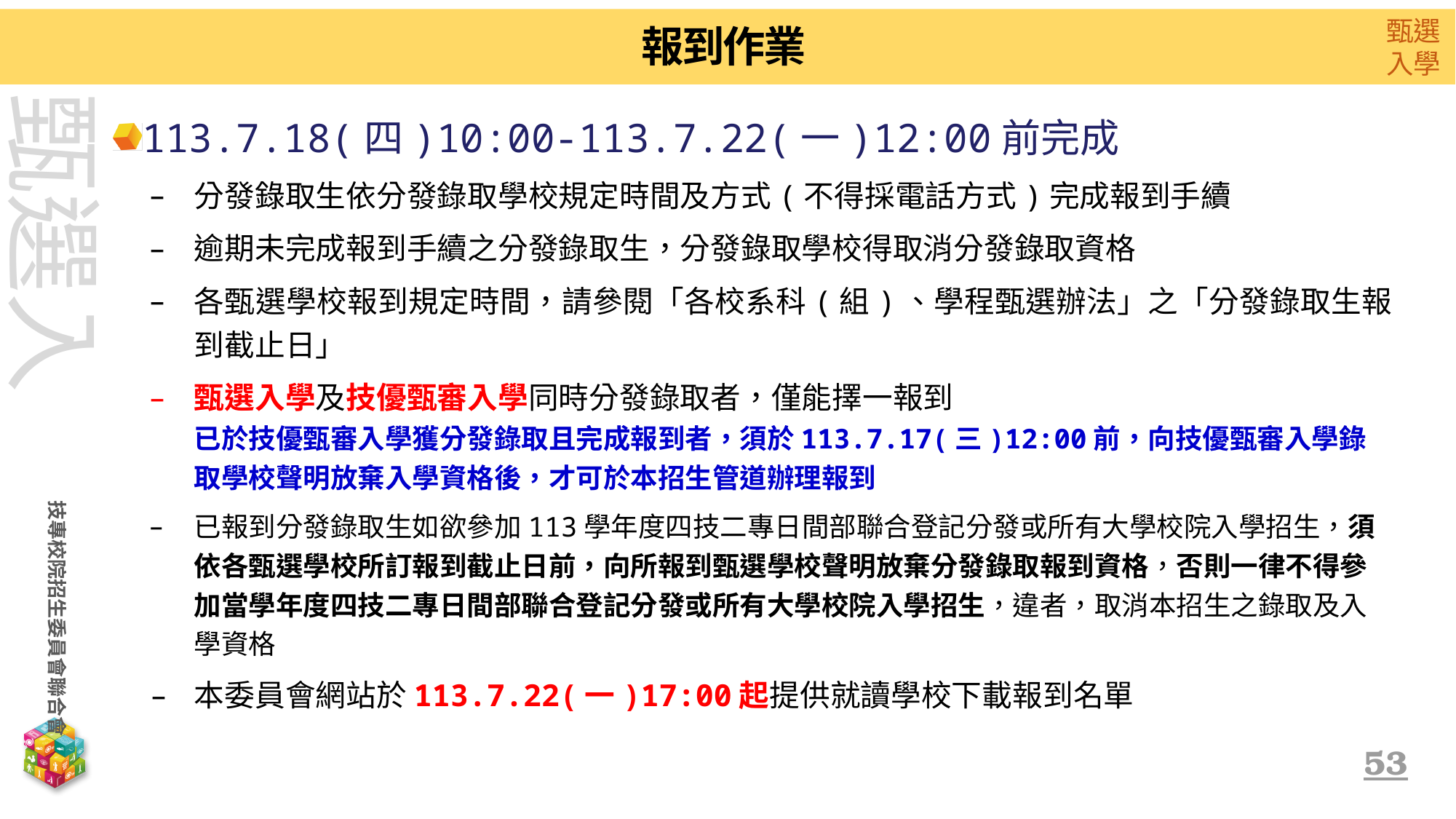

# 報到作業
113.7.18(四)10:00-113.7.22(一)12:00前完成
分發錄取生依分發錄取學校規定時間及方式(不得採電話方式)完成報到手續
逾期未完成報到手續之分發錄取生，分發錄取學校得取消分發錄取資格
各甄選學校報到規定時間，請參閱「各校系科(組)、學程甄選辦法」之「分發錄取生報到截止日」
甄選入學及技優甄審入學同時分發錄取者，僅能擇一報到
已於技優甄審入學獲分發錄取且完成報到者，須於113.7.17(三)12:00前，向技優甄審入學錄取學校聲明放棄入學資格後，才可於本招生管道辦理報到
已報到分發錄取生如欲參加113學年度四技二專日間部聯合登記分發或所有大學校院入學招生，須依各甄選學校所訂報到截止日前，向所報到甄選學校聲明放棄分發錄取報到資格，否則一律不得參加當學年度四技二專日間部聯合登記分發或所有大學校院入學招生，違者，取消本招生之錄取及入學資格
本委員會網站於113.7.22(一)17:00起提供就讀學校下載報到名單

53